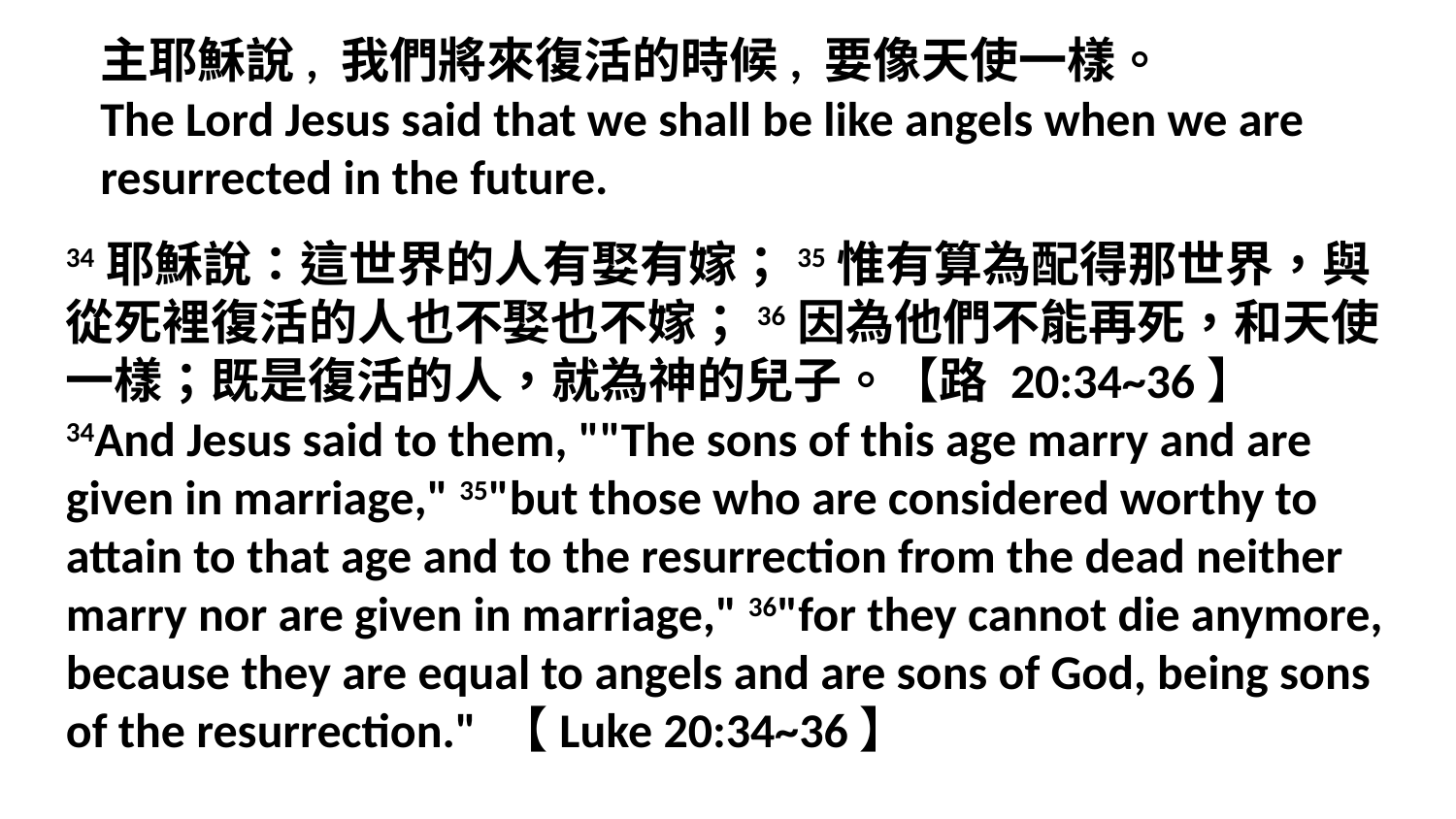

主耶穌說, 我們將來復活的時候, 要像天使一樣。
The Lord Jesus said that we shall be like angels when we are resurrected in the future.
34耶穌說：這世界的人有娶有嫁；35惟有算為配得那世界，與從死裡復活的人也不娶也不嫁；36因為他們不能再死，和天使一樣；既是復活的人，就為神的兒子。【路 20:34~36】
34And Jesus said to them, ""The sons of this age marry and are given in marriage," 35"but those who are considered worthy to attain to that age and to the resurrection from the dead neither marry nor are given in marriage," 36"for they cannot die anymore, because they are equal to angels and are sons of God, being sons of the resurrection." 【Luke 20:34~36】